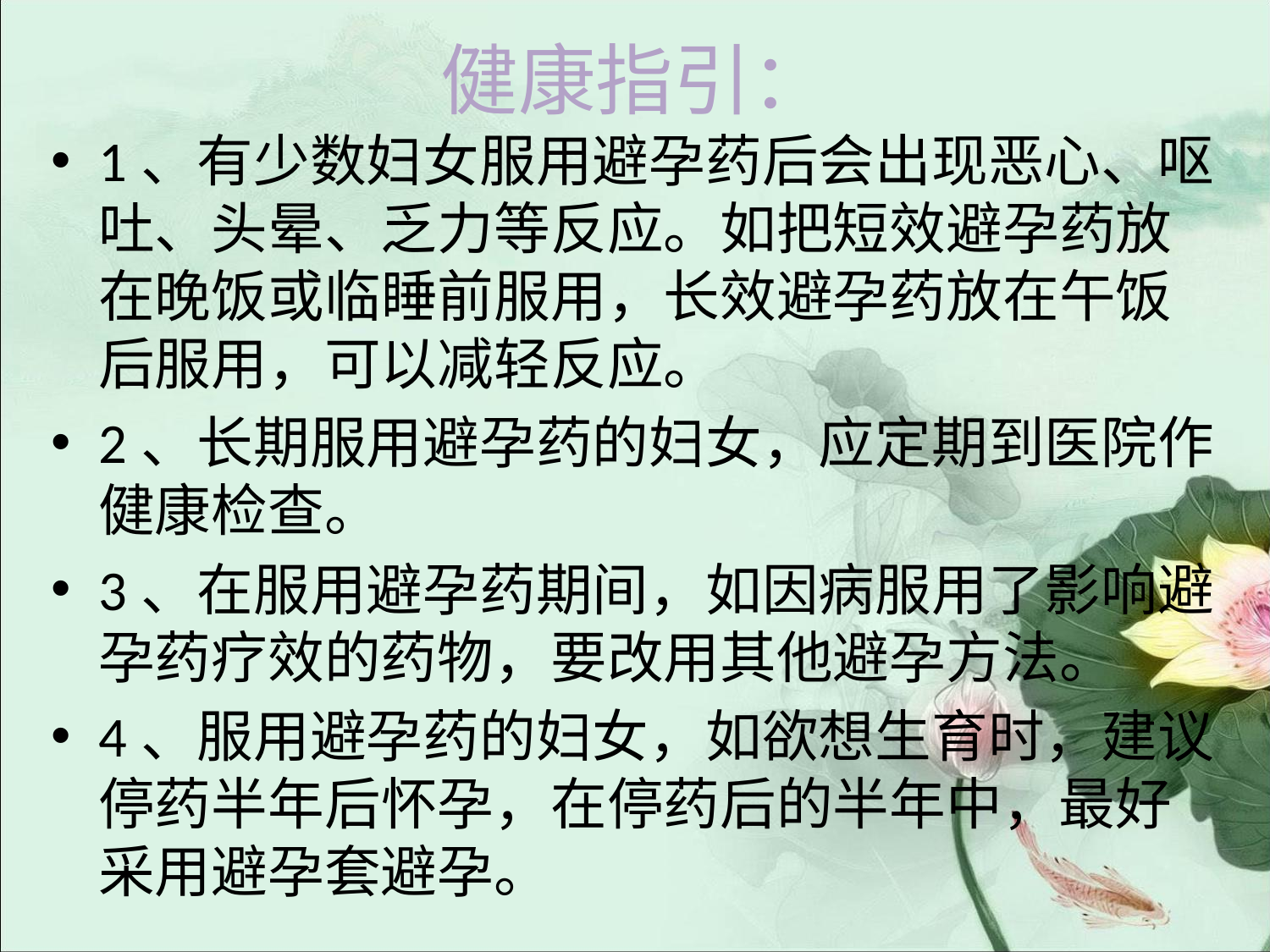

# 健康指引：
1、有少数妇女服用避孕药后会出现恶心、呕吐、头晕、乏力等反应。如把短效避孕药放在晚饭或临睡前服用，长效避孕药放在午饭后服用，可以减轻反应。
2、长期服用避孕药的妇女，应定期到医院作健康检查。
3、在服用避孕药期间，如因病服用了影响避孕药疗效的药物，要改用其他避孕方法。
4、服用避孕药的妇女，如欲想生育时，建议停药半年后怀孕，在停药后的半年中，最好采用避孕套避孕。